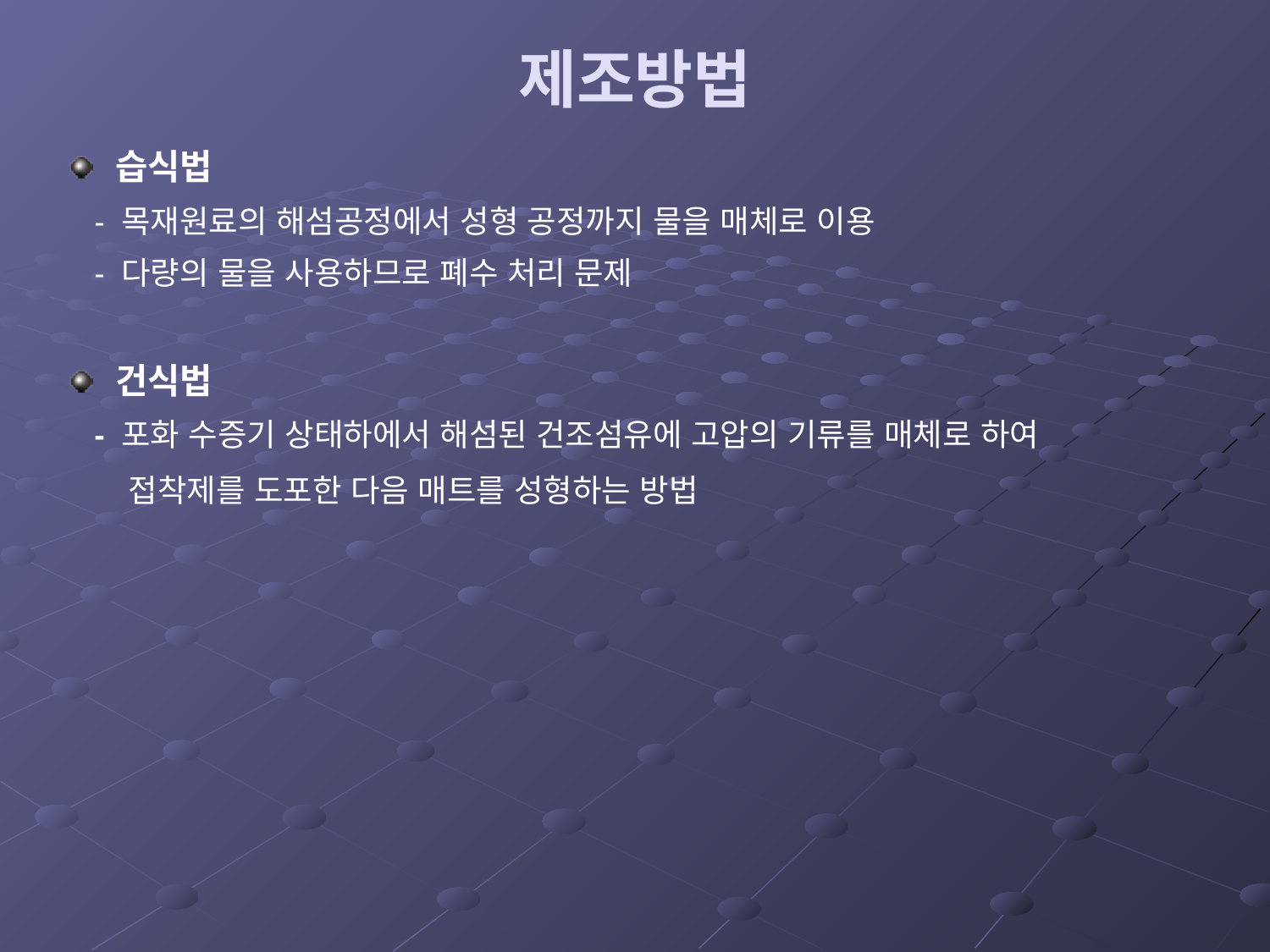

# 제조방법
습식법
   - 목재원료의 해섬공정에서 성형 공정까지 물을 매체로 이용
   - 다량의 물을 사용하므로 폐수 처리 문제

건식법
   - 포화 수증기 상태하에서 해섬된 건조섬유에 고압의 기류를 매체로 하여
      접착제를 도포한 다음 매트를 성형하는 방법